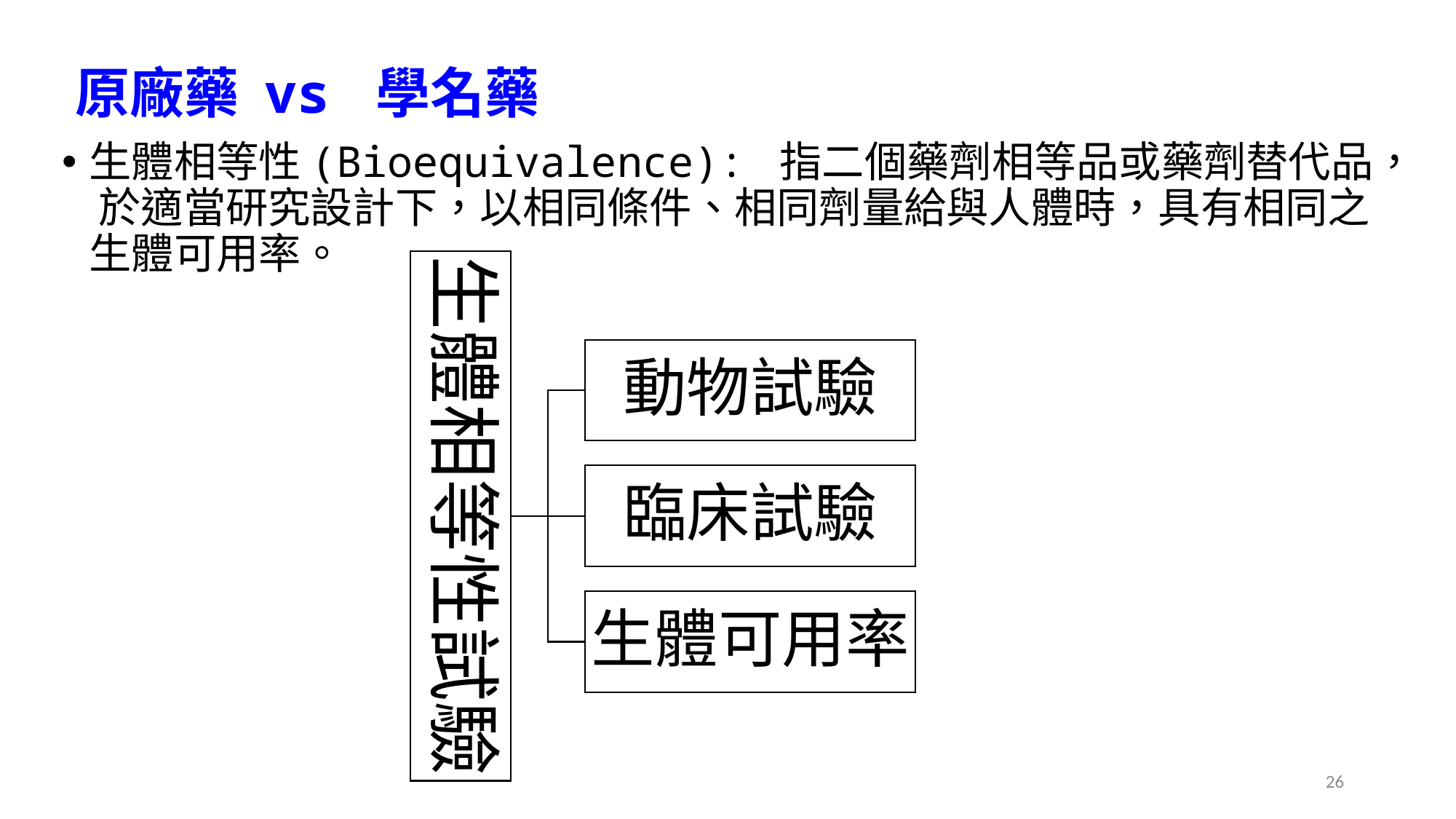

# 原廠藥 vs 學名藥
生體相等性(Bioequivalence): 指二個藥劑相等品或藥劑替代品， 於適當研究設計下，以相同條件、相同劑量給與人體時，具有相同之生體可用率。

生體相等性試驗
動物試驗
臨床試驗
生體可用率
26